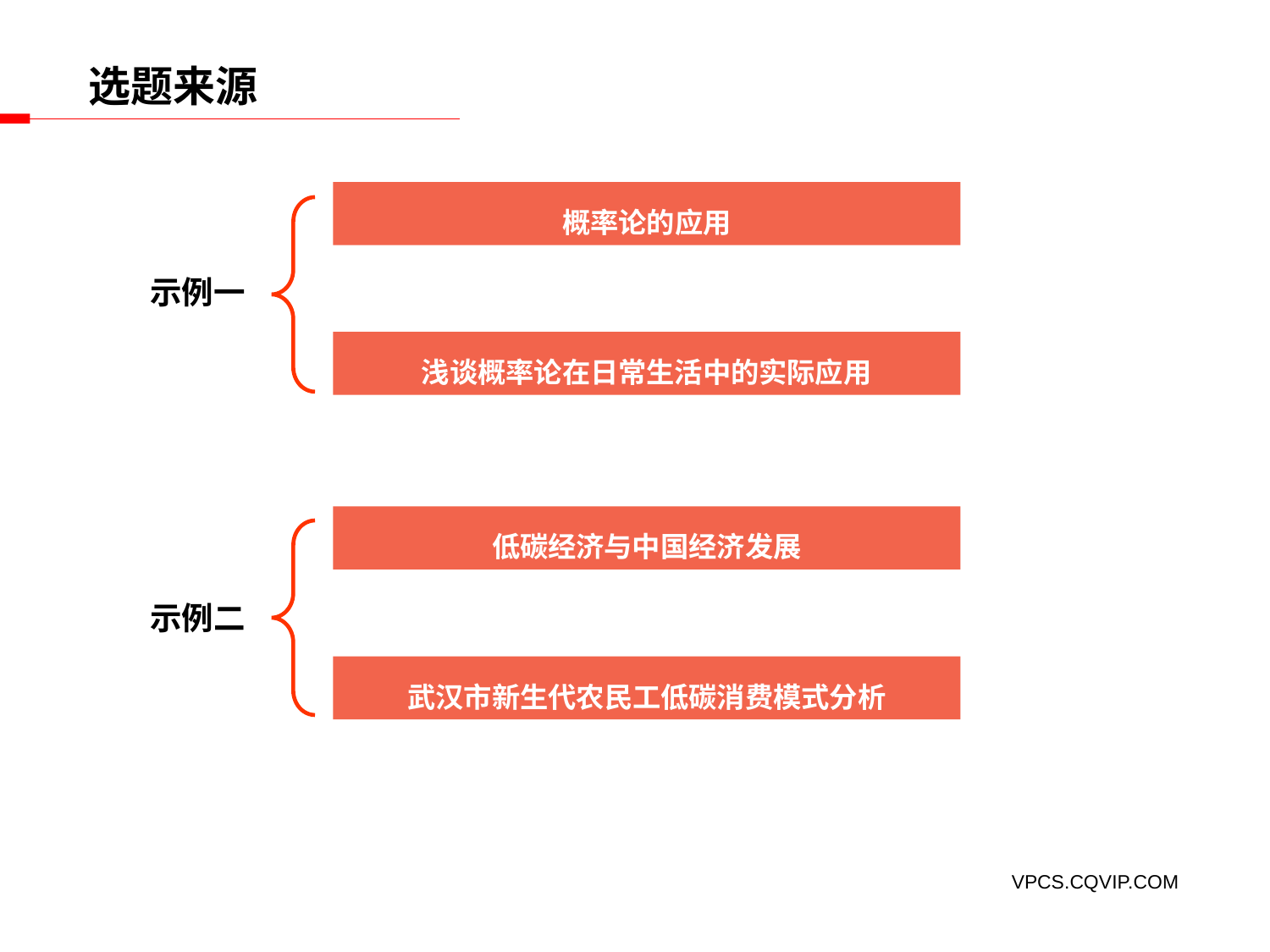

选题来源

概率论的应用

示例一
浅谈概率论在日常生活中的实际应用
低碳经济与中国经济发展

示例二
武汉市新生代农民工低碳消费模式分析
VPCS.CQVIP.COM